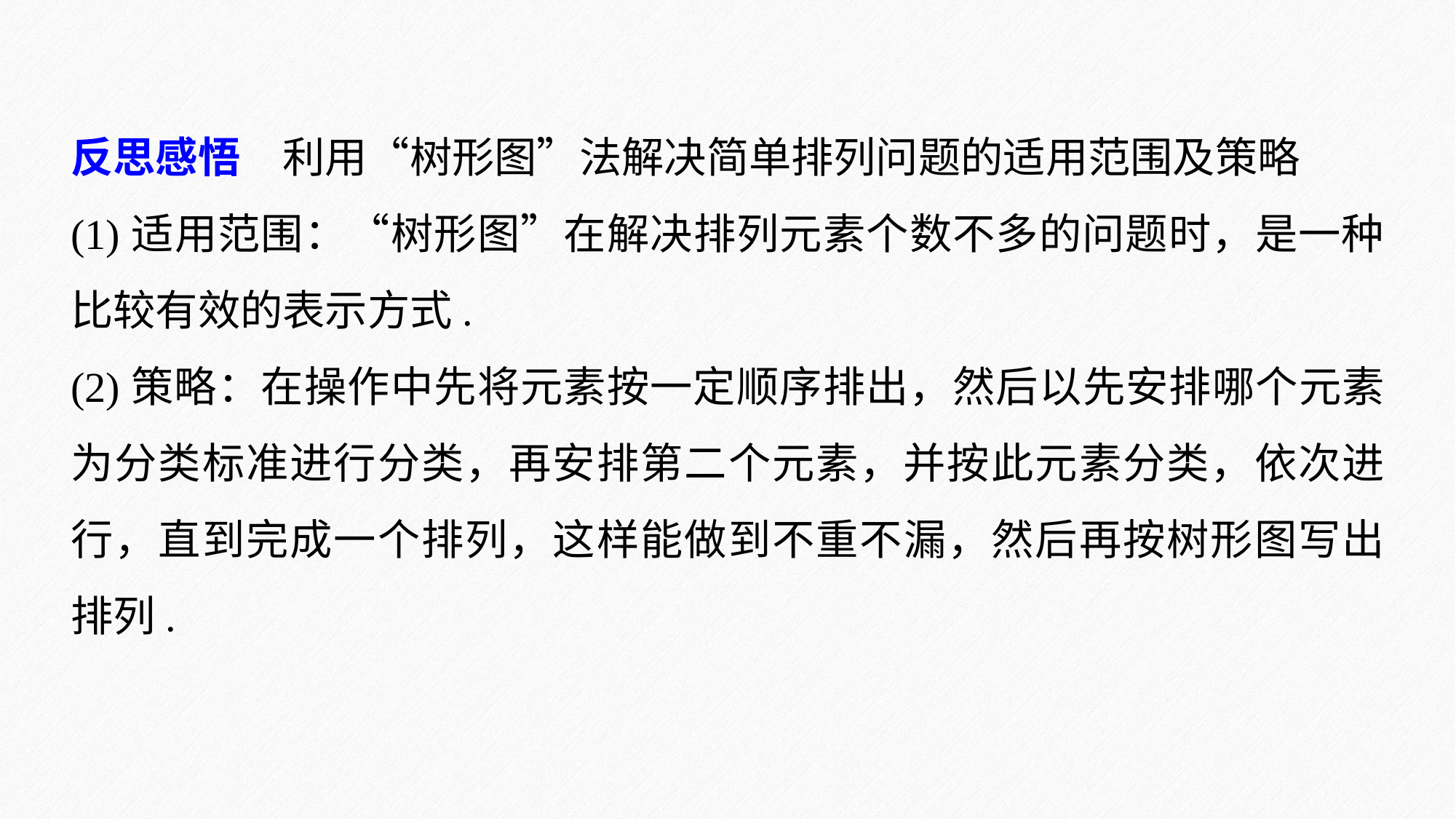

反思感悟　利用“树形图”法解决简单排列问题的适用范围及策略
(1)适用范围：“树形图”在解决排列元素个数不多的问题时，是一种比较有效的表示方式.
(2)策略：在操作中先将元素按一定顺序排出，然后以先安排哪个元素为分类标准进行分类，再安排第二个元素，并按此元素分类，依次进行，直到完成一个排列，这样能做到不重不漏，然后再按树形图写出排列.